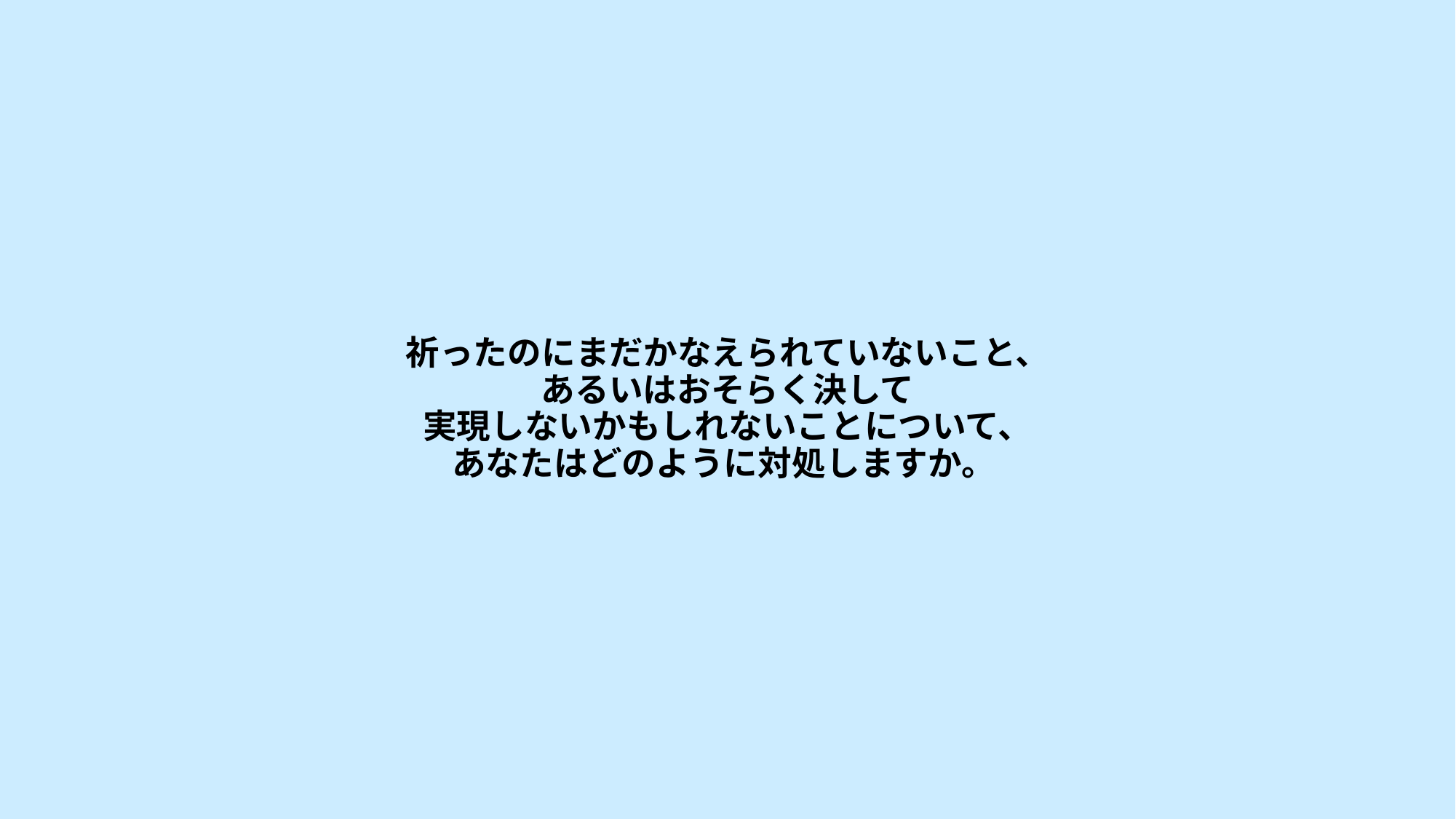

# 祈ったのにまだかなえられていないこと、 あるいはおそらく決して 実現しないかもしれないことについて、 あなたはどのように対処しますか。